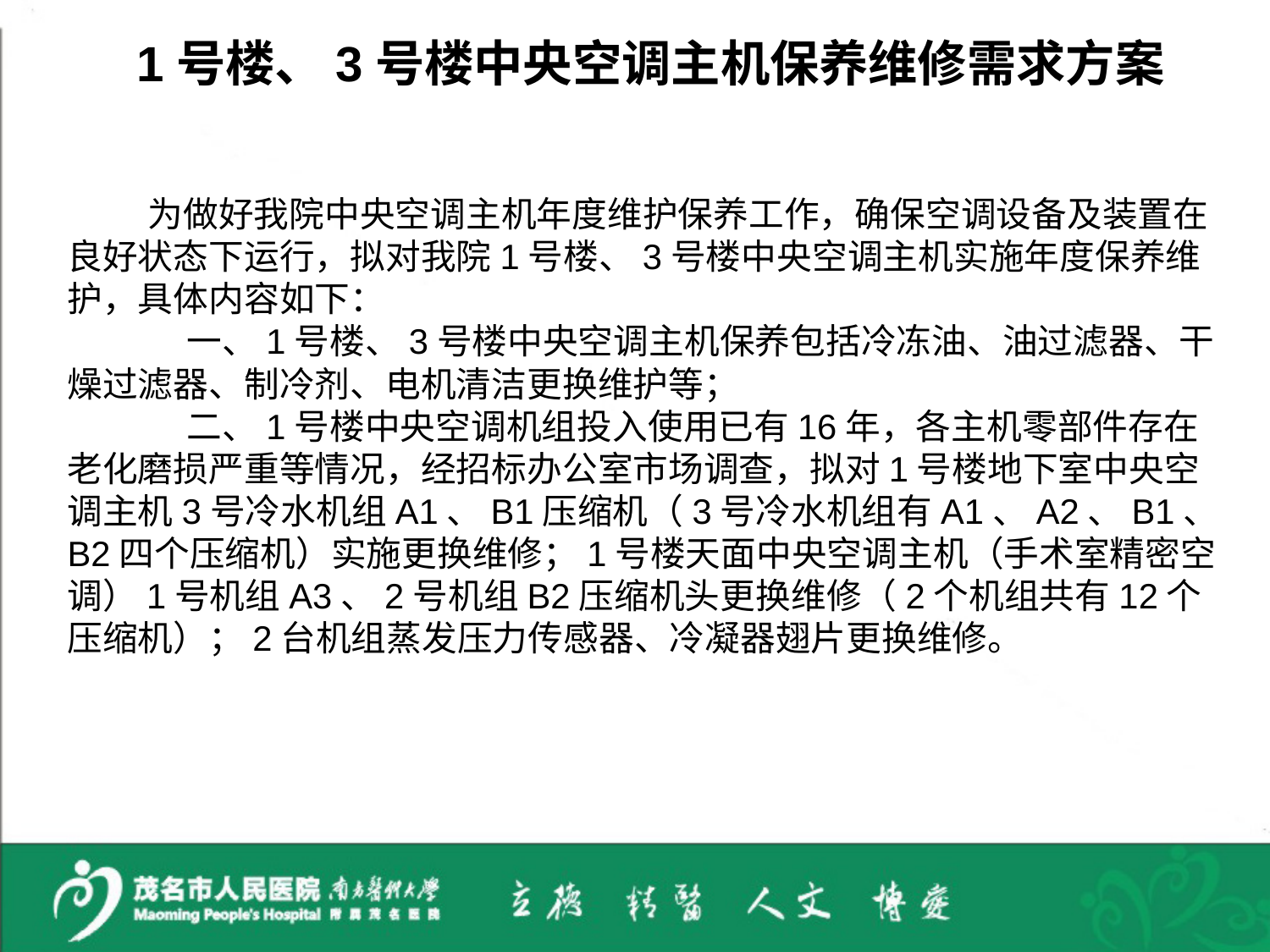

1号楼、3号楼中央空调主机保养维修需求方案
  为做好我院中央空调主机年度维护保养工作，确保空调设备及装置在良好状态下运行，拟对我院1号楼、3号楼中央空调主机实施年度保养维护，具体内容如下：
       一、1号楼、3号楼中央空调主机保养包括冷冻油、油过滤器、干燥过滤器、制冷剂、电机清洁更换维护等；
       二、1号楼中央空调机组投入使用已有16年，各主机零部件存在老化磨损严重等情况，经招标办公室市场调查，拟对1号楼地下室中央空调主机3号冷水机组A1、B1压缩机（3号冷水机组有A1、A2、B1、B2四个压缩机）实施更换维修；1号楼天面中央空调主机（手术室精密空调）1号机组A3、2号机组B2压缩机头更换维修（2个机组共有12个压缩机）；2台机组蒸发压力传感器、冷凝器翅片更换维修。